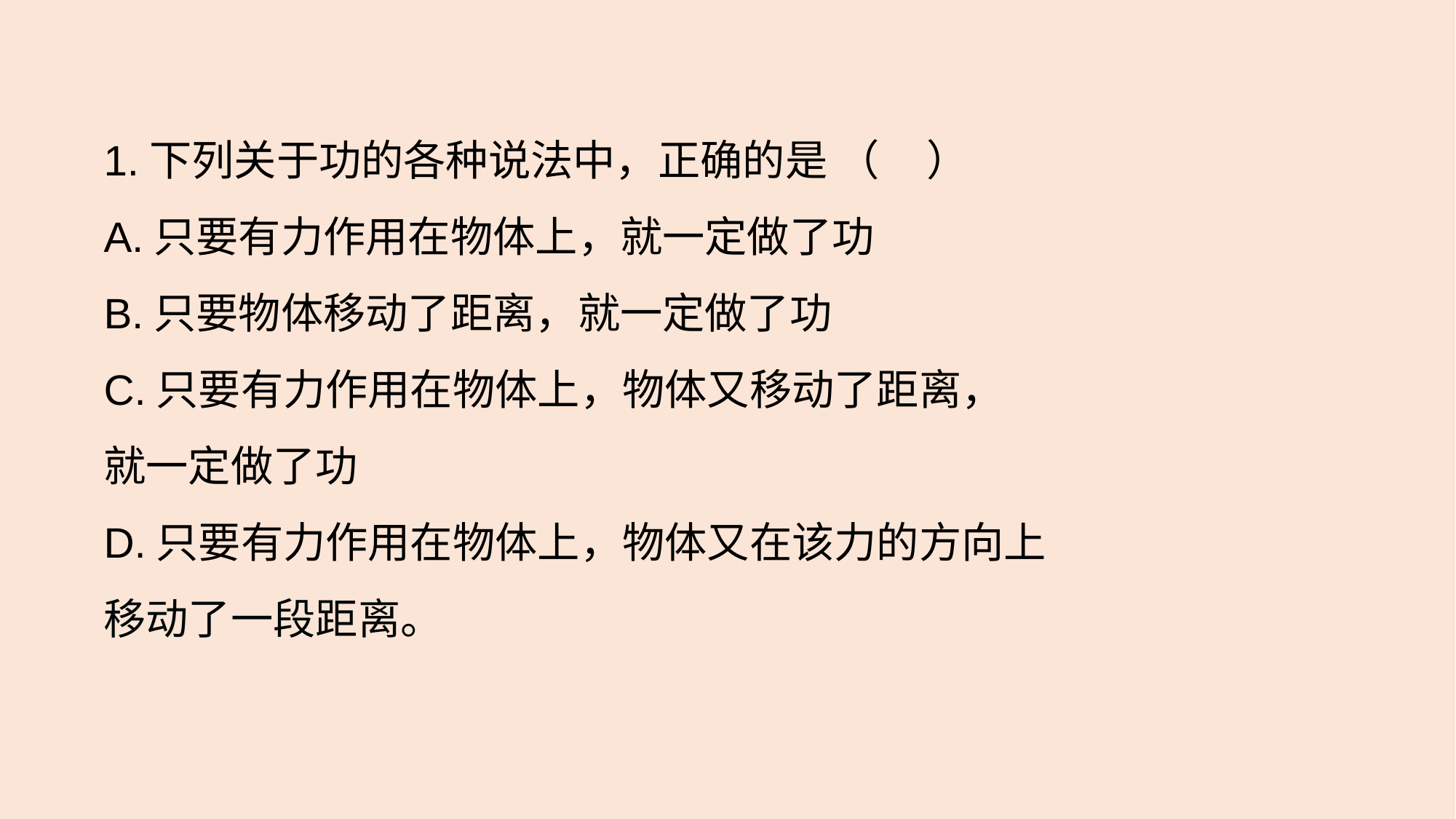

1.下列关于功的各种说法中，正确的是 （     ）
A.只要有力作用在物体上，就一定做了功
B.只要物体移动了距离，就一定做了功
C.只要有力作用在物体上，物体又移动了距离，
就一定做了功
D.只要有力作用在物体上，物体又在该力的方向上
移动了一段距离。